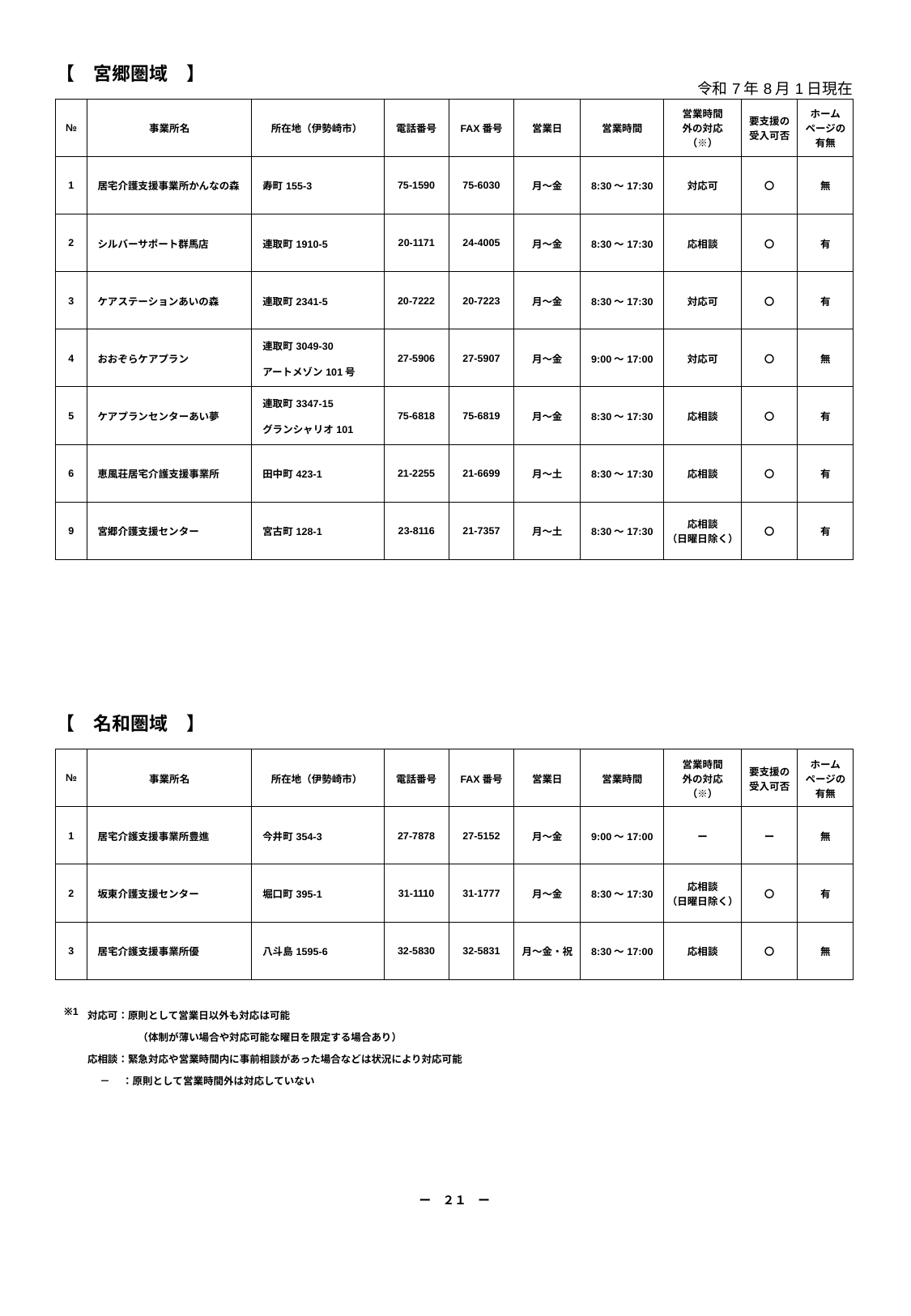

| 【　宮郷圏域　】 |  |  |  |  |  |  | 令和7年8月1日現在 |  |  |
| --- | --- | --- | --- | --- | --- | --- | --- | --- | --- |
| № | 事業所名 | 所在地（伊勢崎市） | 電話番号 | FAX番号 | 営業日 | 営業時間 | 営業時間 外の対応 （※） | 要支援の 受入可否 | ホーム ページの 有無 |
| 1 | 居宅介護支援事業所かんなの森 | 寿町155-3 | 75-1590 | 75-6030 | 月～金 | 8:30～17:30 | 対応可 | 〇 | 無 |
| 2 | シルバーサポート群馬店 | 連取町1910-5 | 20-1171 | 24-4005 | 月～金 | 8:30～17:30 | 応相談 | 〇 | 有 |
| 3 | ケアステーションあいの森 | 連取町2341-5 | 20-7222 | 20-7223 | 月～金 | 8:30～17:30 | 対応可 | 〇 | 有 |
| 4 | おおぞらケアプラン | 連取町3049-30 　アートメゾン101号 | 27-5906 | 27-5907 | 月～金 | 9:00～17:00 | 対応可 | 〇 | 無 |
| 5 | ケアプランセンターあい夢 | 連取町3347-15 　グランシャリオ101 | 75-6818 | 75-6819 | 月～金 | 8:30～17:30 | 応相談 | 〇 | 有 |
| 6 | 恵風荘居宅介護支援事業所 | 田中町423-1 | 21-2255 | 21-6699 | 月～土 | 8:30～17:30 | 応相談 | 〇 | 有 |
| 9 | 宮郷介護支援センター | 宮古町128-1 | 23-8116 | 21-7357 | 月～土 | 8:30～17:30 | 応相談 （日曜日除く） | 〇 | 有 |
|  |  |  |  |  |  |  |  |  |  |
|  |  |  |  |  |  |  |  |  |  |
|  |  |  |  |  |  |  |  |  |  |
| 【　名和圏域　】 |  |  |  |  |  |  |  |  |  |
| № | 事業所名 | 所在地（伊勢崎市） | 電話番号 | FAX番号 | 営業日 | 営業時間 | 営業時間 外の対応 （※） | 要支援の 受入可否 | ホーム ページの 有無 |
| 1 | 居宅介護支援事業所豊進 | 今井町354-3 | 27-7878 | 27-5152 | 月～金 | 9:00～17:00 | ー | ー | 無 |
| 2 | 坂東介護支援センター | 堀口町395-1 | 31-1110 | 31-1777 | 月～金 | 8:30～17:30 | 応相談 （日曜日除く） | 〇 | 有 |
| 3 | 居宅介護支援事業所優 | 八斗島1595-6 | 32-5830 | 32-5831 | 月～金・祝 | 8:30～17:00 | 応相談 | 〇 | 無 |
|  |  |  |  |  |  |  |  |  |  |
| ※1 | 対応可：原則として営業日以外も対応は可能 　　　　　（体制が薄い場合や対応可能な曜日を限定する場合あり） 応相談：緊急対応や営業時間内に事前相談があった場合などは状況により対応可能 　 －　 ：原則として営業時間外は対応していない |  |  |  |  |  |  |  |  |
|  |  |  |  |  |  |  |  |  |  |
|  |  |  |  |  |  |  |  |  |  |
|  |  |  |  |  |  |  |  |  |  |
| ー　２１　ー |  |  |  |  |  |  |  |  |  |